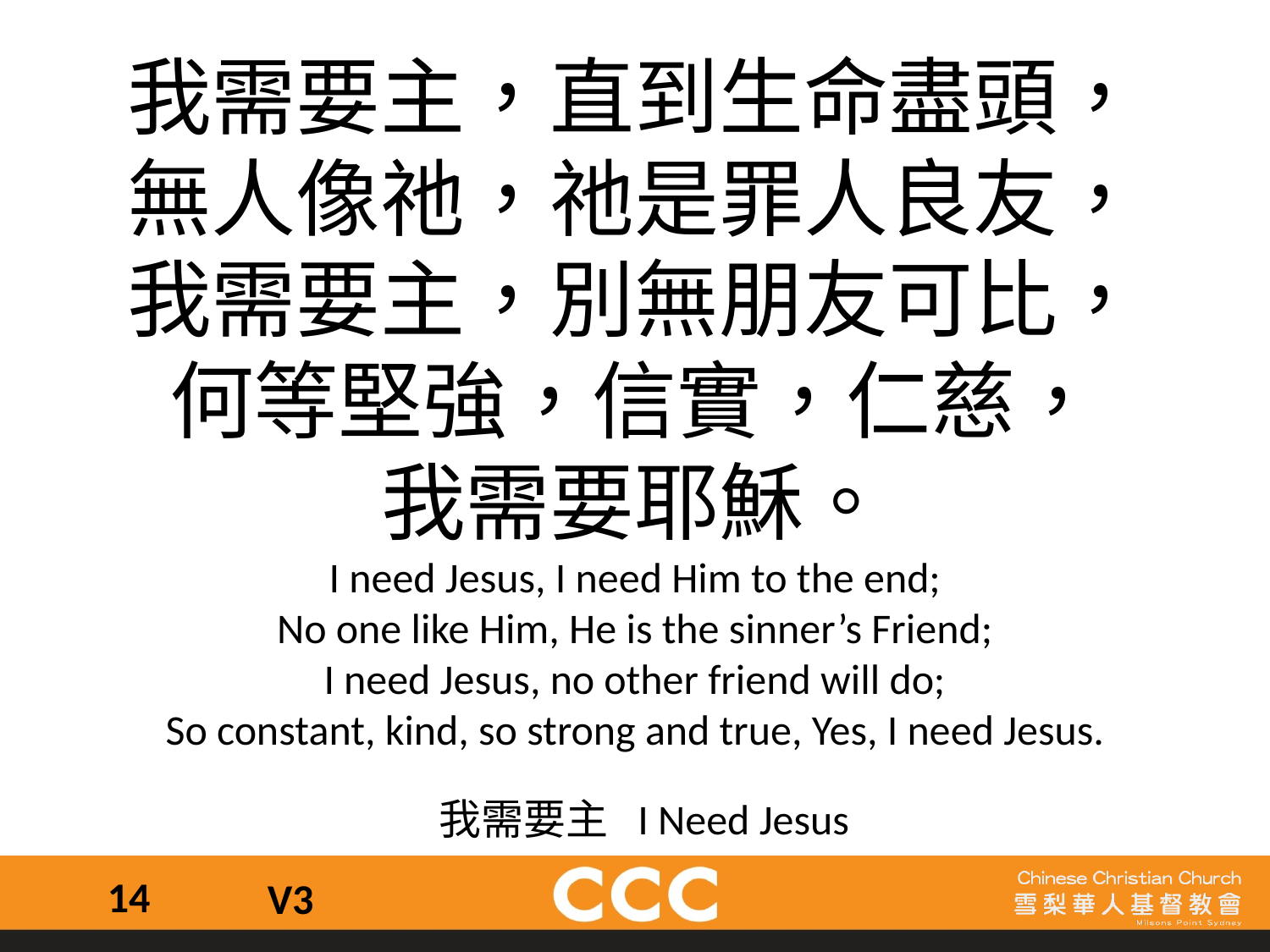

我需要主，直到生命盡頭，
無人像祂，祂是罪人良友，
我需要主，別無朋友可比，
何等堅強，信實，仁慈，
我需要耶穌。
I need Jesus, I need Him to the end;
No one like Him, He is the sinner’s Friend;
I need Jesus, no other friend will do;
So constant, kind, so strong and true, Yes, I need Jesus.

 我需要主  I Need Jesus
14
V3